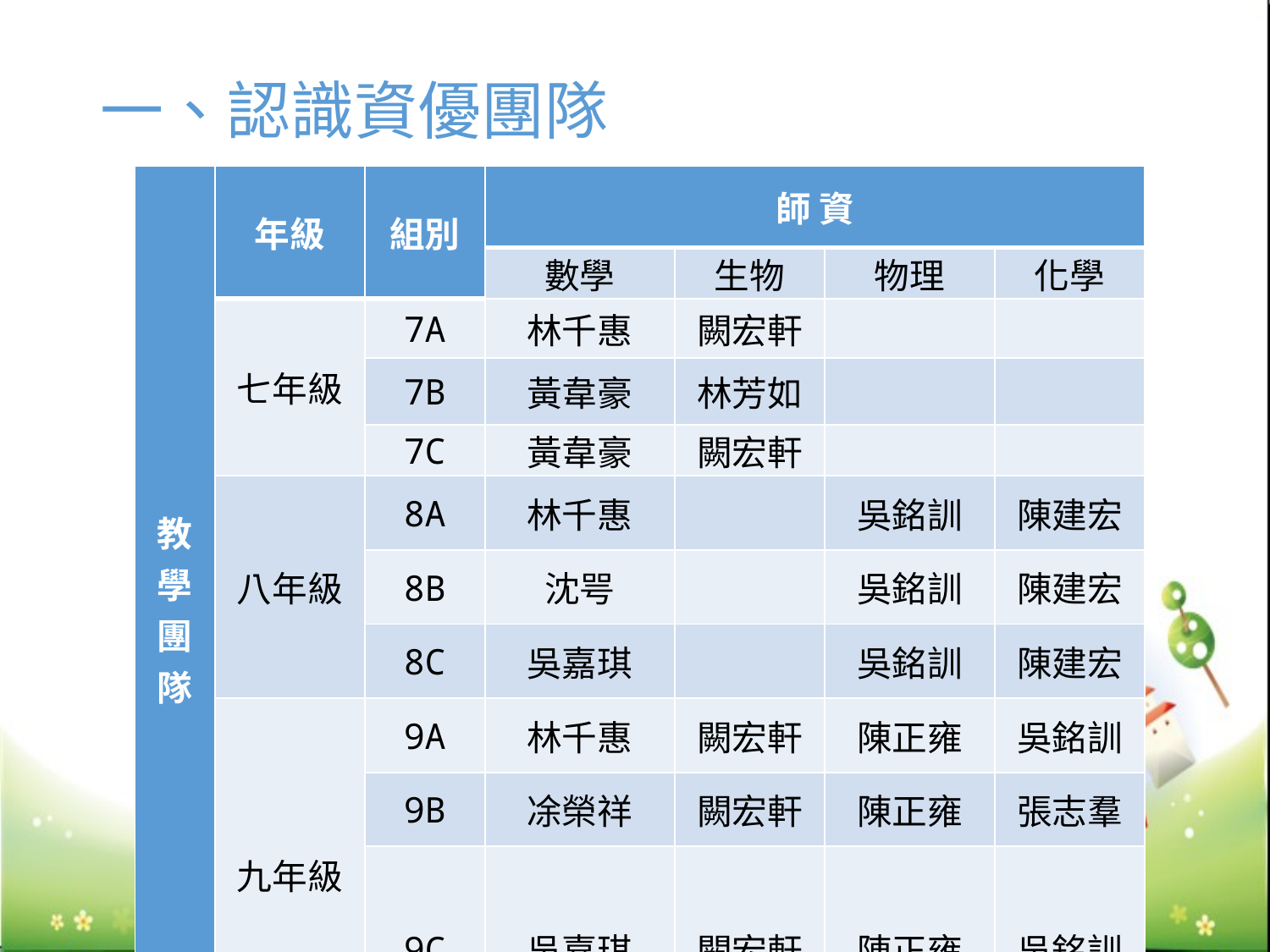

# 一、認識資優團隊
| 教 學 團 隊 | 年級 | 組別 | 師 資 |  |  |  |
| --- | --- | --- | --- | --- | --- | --- |
|  |  |  | 數學 | 生物 | 物理 | 化學 |
|  | 七年級 | 7A | 林千惠 | 闕宏軒 |  |  |
|  |  | 7B | 黃韋豪 | 林芳如 |  |  |
|  |  | 7C | 黃韋豪 | 闕宏軒 |  |  |
|  | 八年級 | 8A | 林千惠 |  | 吳銘訓 | 陳建宏 |
|  |  | 8B | 沈咢 |  | 吳銘訓 | 陳建宏 |
|  |  | 8C | 吳嘉琪 |  | 吳銘訓 | 陳建宏 |
|  | 九年級 | 9A | 林千惠 | 闕宏軒 | 陳正雍 | 吳銘訓 |
|  |  | 9B | 凃榮祥 | 闕宏軒 | 陳正雍 | 張志羣 |
|  |  | 9C | 吳嘉琪 | 闕宏軒 | 陳正雍 | 吳銘訓 |